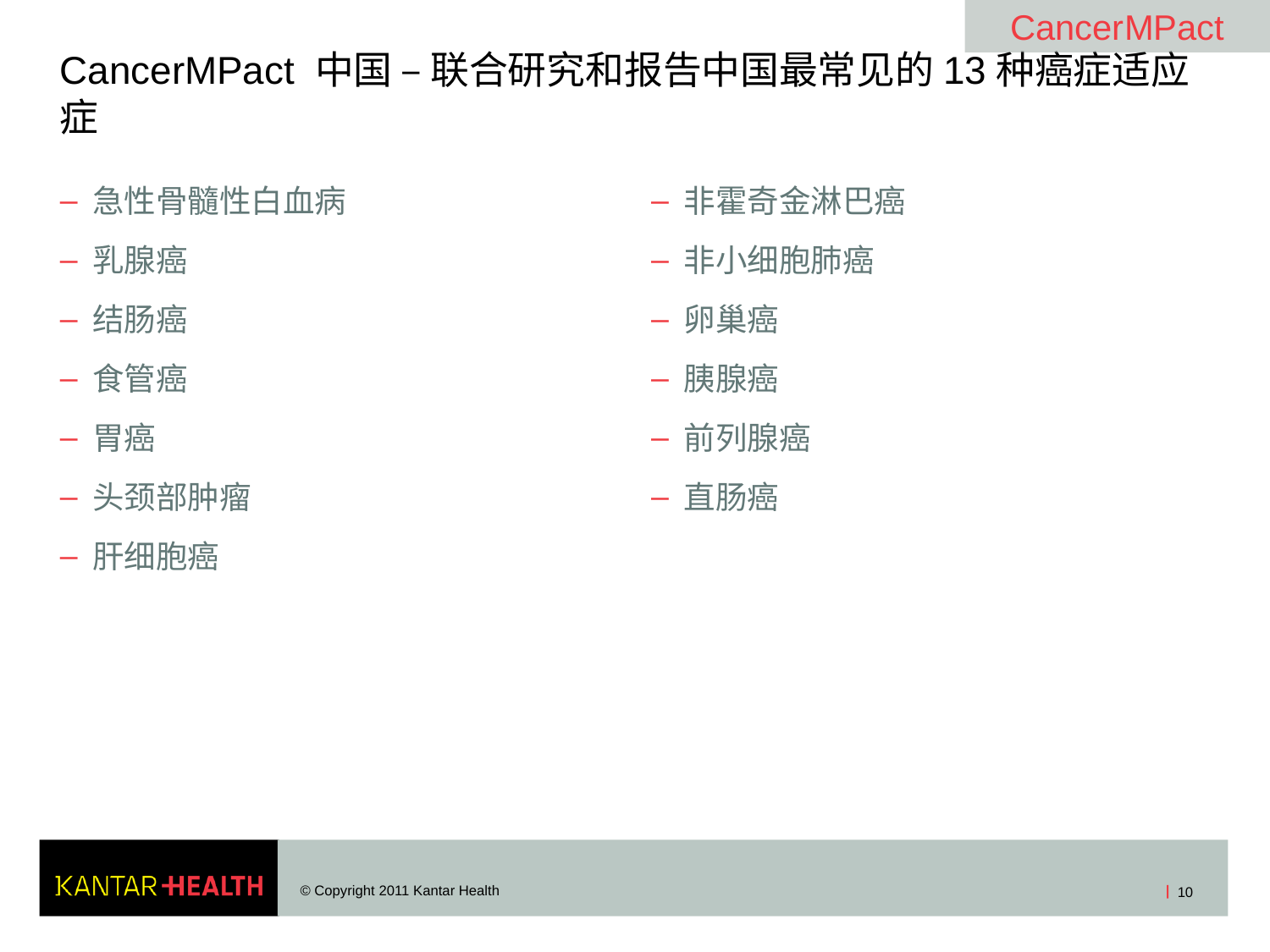

CancerMPact
# CancerMPact 中国 – 联合研究和报告中国最常见的13种癌症适应症
急性骨髓性白血病
乳腺癌
结肠癌
食管癌
胃癌
头颈部肿瘤
肝细胞癌
非霍奇金淋巴癌
非小细胞肺癌
卵巢癌
胰腺癌
前列腺癌
直肠癌
© Copyright 2011 Kantar Health
10